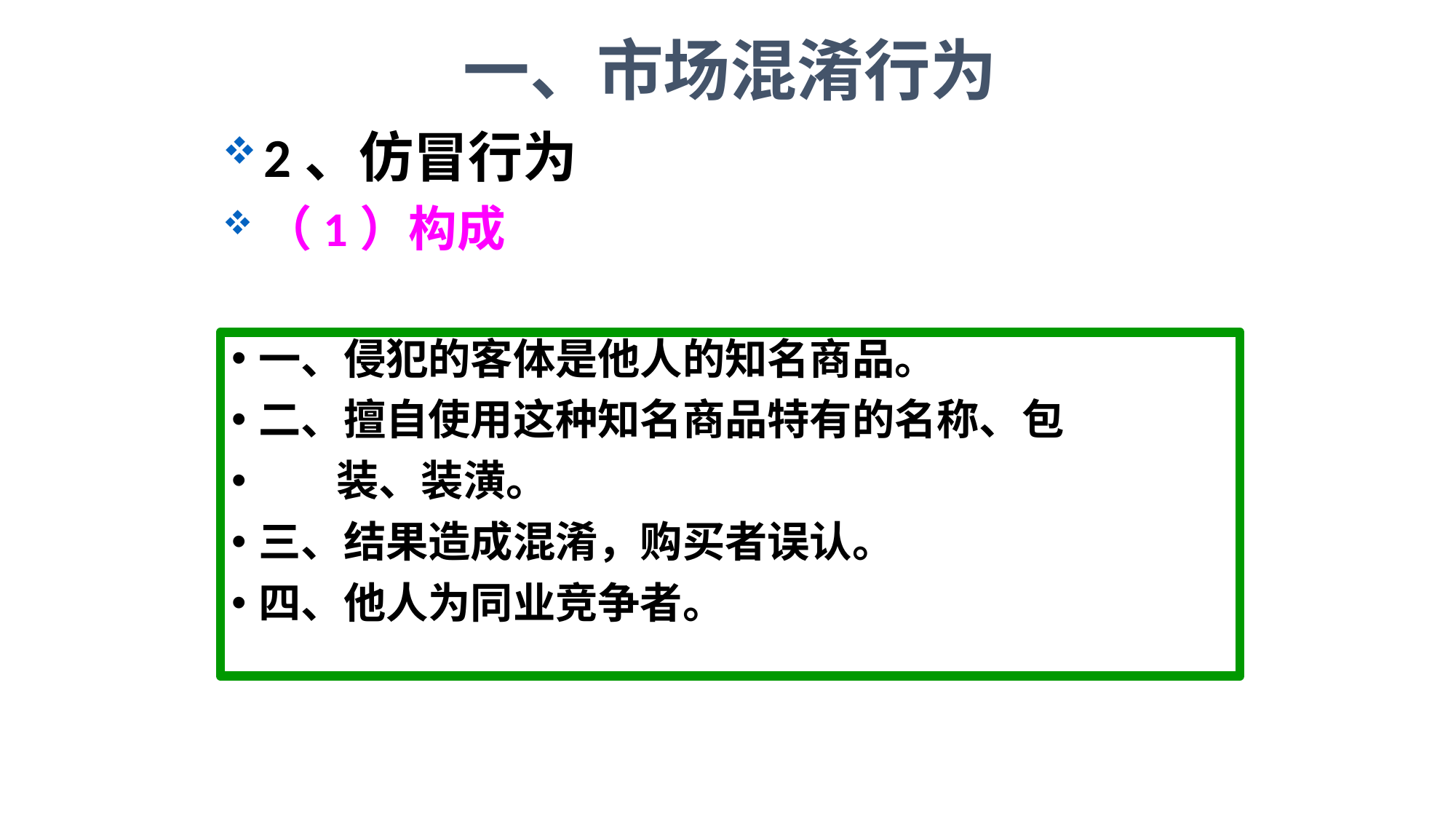

一、市场混淆行为
2、仿冒行为
（1）构成
一、侵犯的客体是他人的知名商品。
二、擅自使用这种知名商品特有的名称、包
       装、装潢。
三、结果造成混淆，购买者误认。
四、他人为同业竞争者。